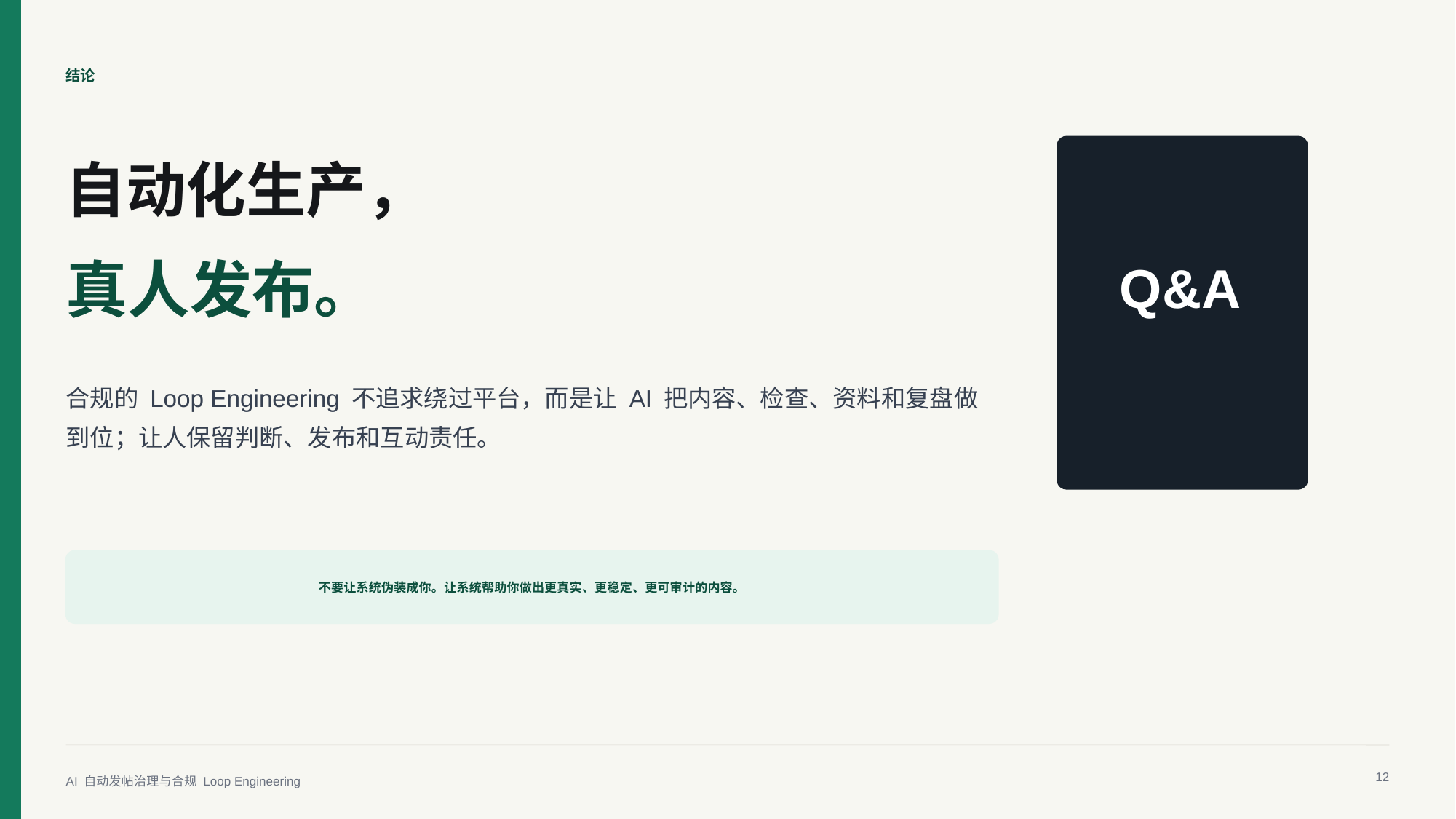

结论

自动化生产，
真人发布。
Q&A
合规的 Loop Engineering 不追求绕过平台，而是让 AI 把内容、检查、资料和复盘做到位；让人保留判断、发布和互动责任。

不要让系统伪装成你。让系统帮助你做出更真实、更稳定、更可审计的内容。

AI 自动发帖治理与合规 Loop Engineering
12